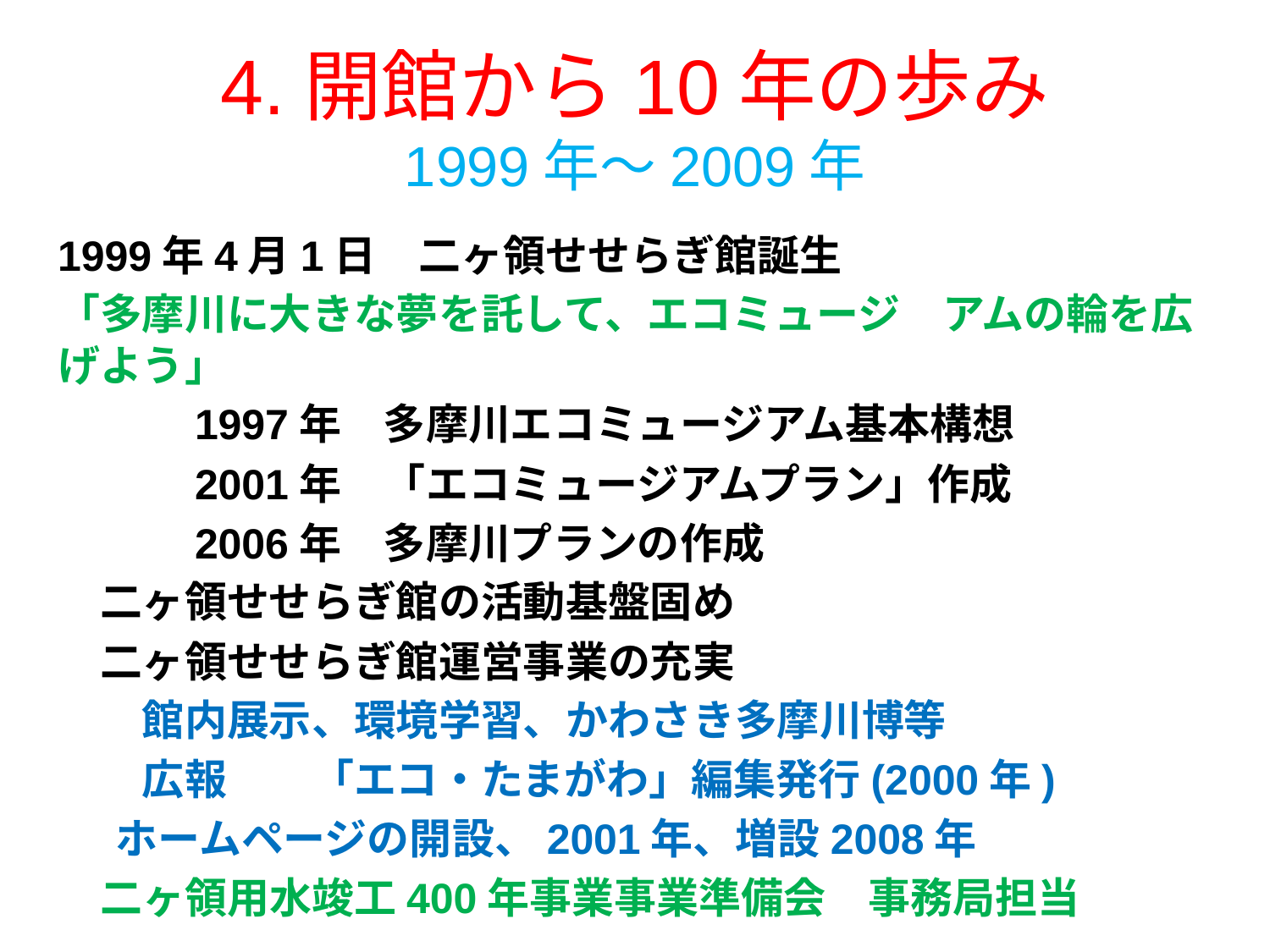

# 4.開館から10年の歩み 1999年～2009年
1999年4月1日　二ヶ領せせらぎ館誕生
「多摩川に大きな夢を託して、エコミュージ　アムの輪を広げよう」
　　　1997年　多摩川エコミュージアム基本構想
　　　2001年　「エコミュージアムプラン」作成
　　　2006年　多摩川プランの作成
　二ヶ領せせらぎ館の活動基盤固め
　二ヶ領せせらぎ館運営事業の充実
　　館内展示、環境学習、かわさき多摩川博等
　　広報　　「エコ・たまがわ」編集発行(2000年)
     ホームページの開設、2001年、増設2008年
　二ヶ領用水竣工400年事業事業準備会　事務局担当